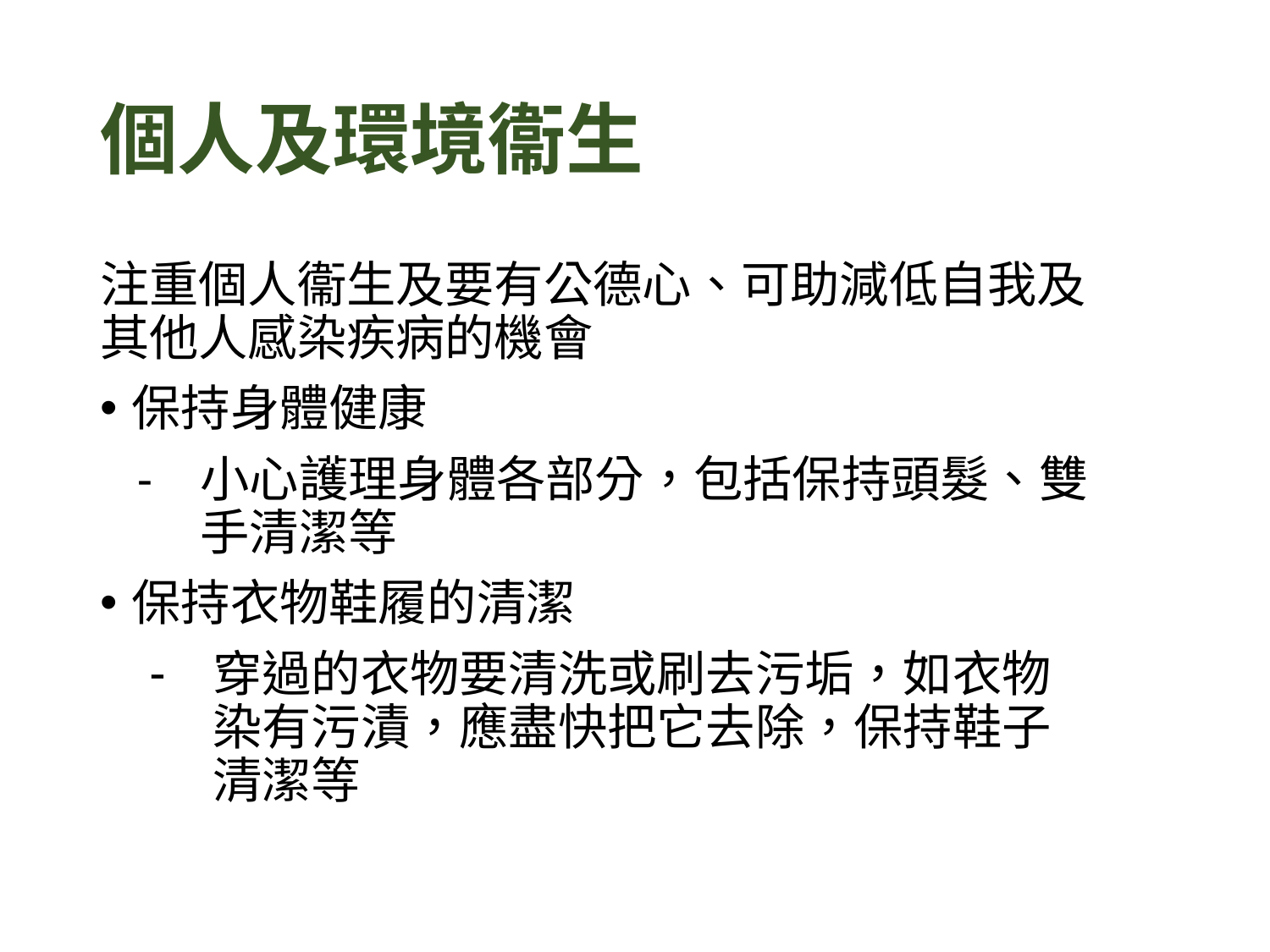

# 個人及環境衞生
注重個人衞生及要有公德心、可助減低自我及其他人感染疾病的機會
保持身體健康
- 	小心護理身體各部分，包括保持頭髮、雙手清潔等
保持衣物鞋履的清潔
穿過的衣物要清洗或刷去污垢，如衣物染有污漬，應盡快把它去除，保持鞋子清潔等